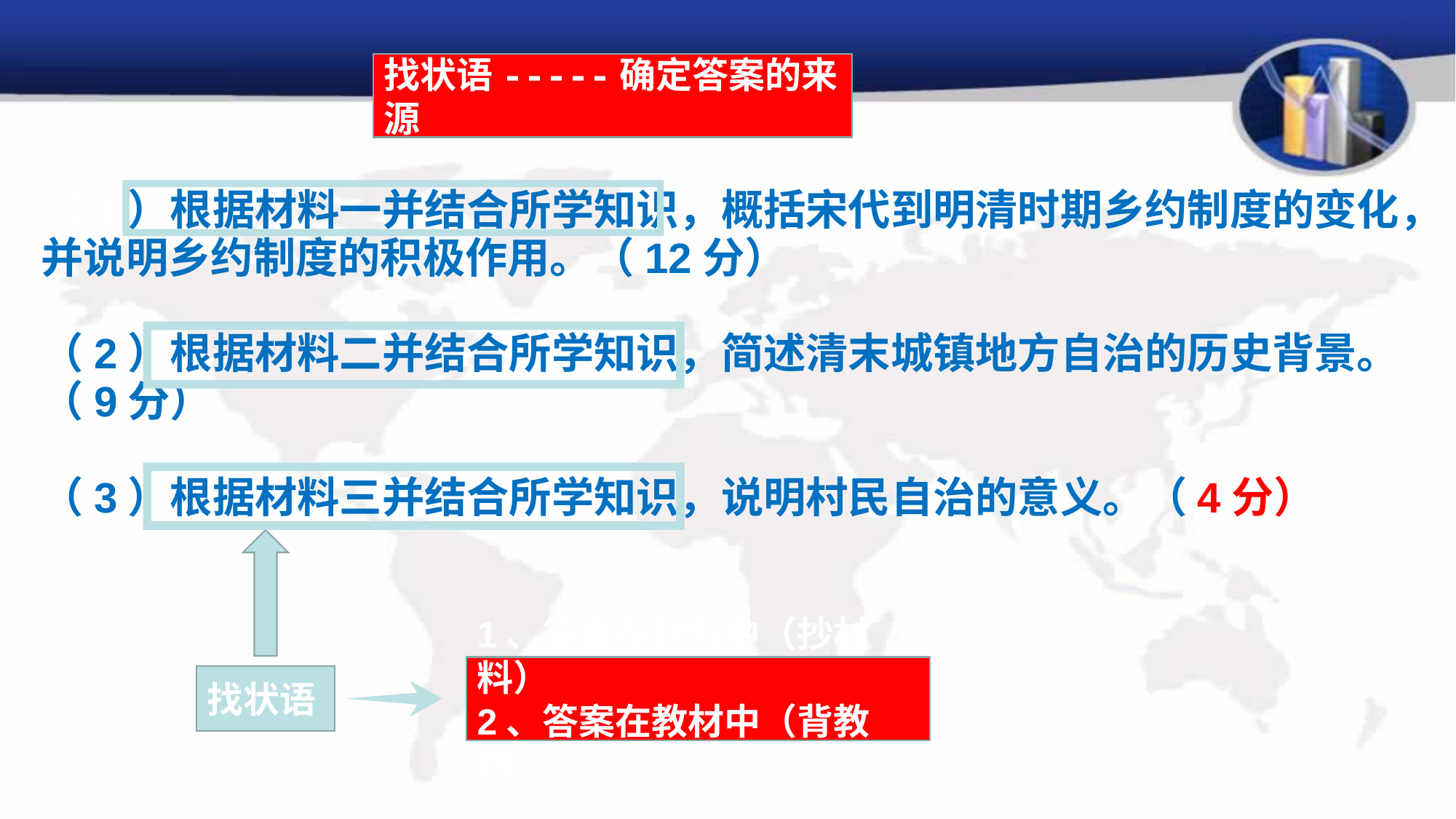

找状语-----确定答案的来源

（1）根据材料一并结合所学知识，概括宋代到明清时期乡约制度的变化，并说明乡约制度的积极作用。（12分）

（2）根据材料二并结合所学知识，简述清末城镇地方自治的历史背景。（9分）

（3）根据材料三并结合所学知识，说明村民自治的意义。（4分）

1、答案在材料中（抄材料）
2、答案在教材中（背教材）
找状语